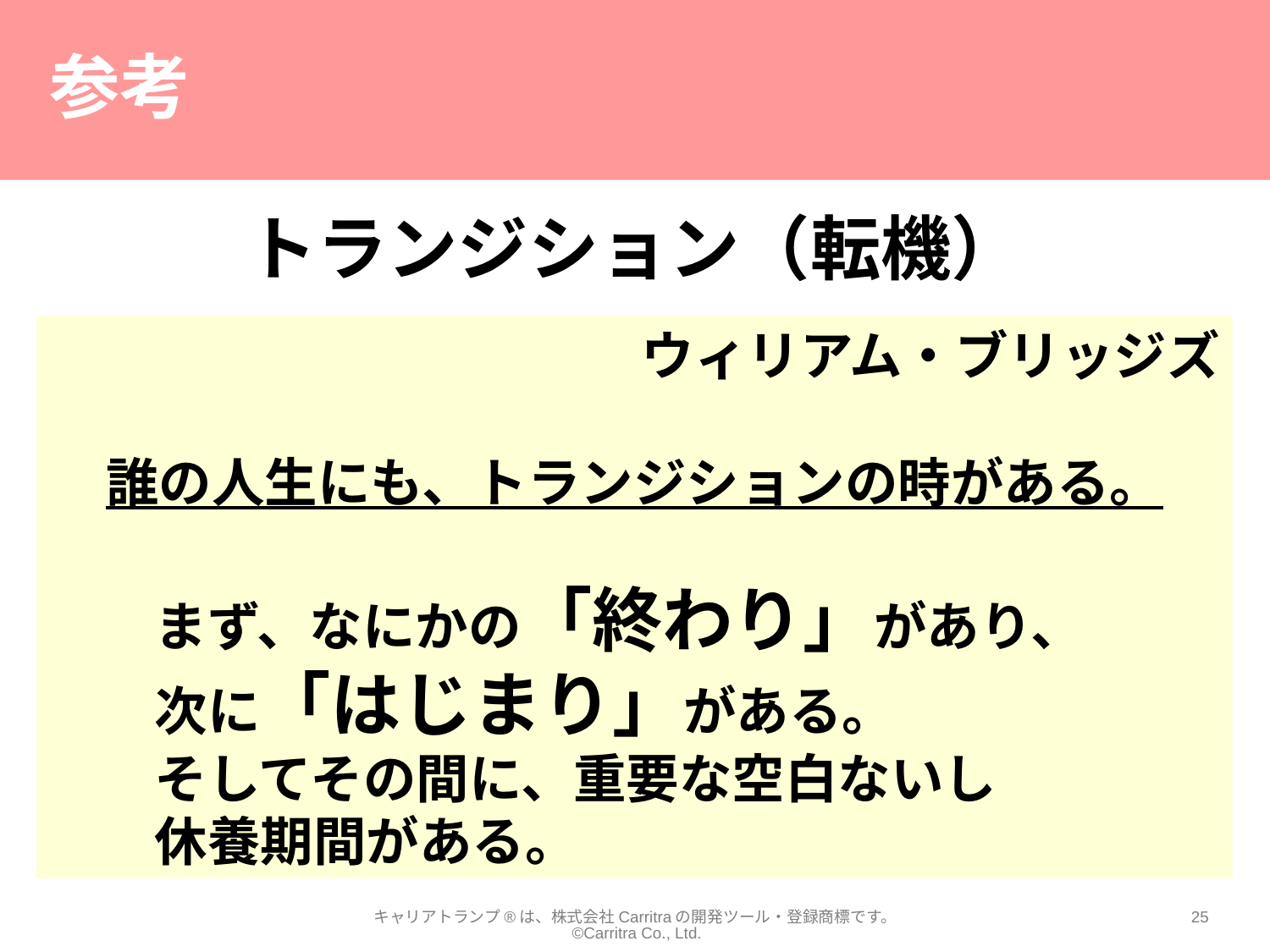

# 参考
トランジション（転機）
ウィリアム・ブリッジズ

誰の人生にも、トランジションの時がある。

　　まず、なにかの「終わり」があり、
　　次に「はじまり」がある。
　　そしてその間に、重要な空白ないし
　　休養期間がある。